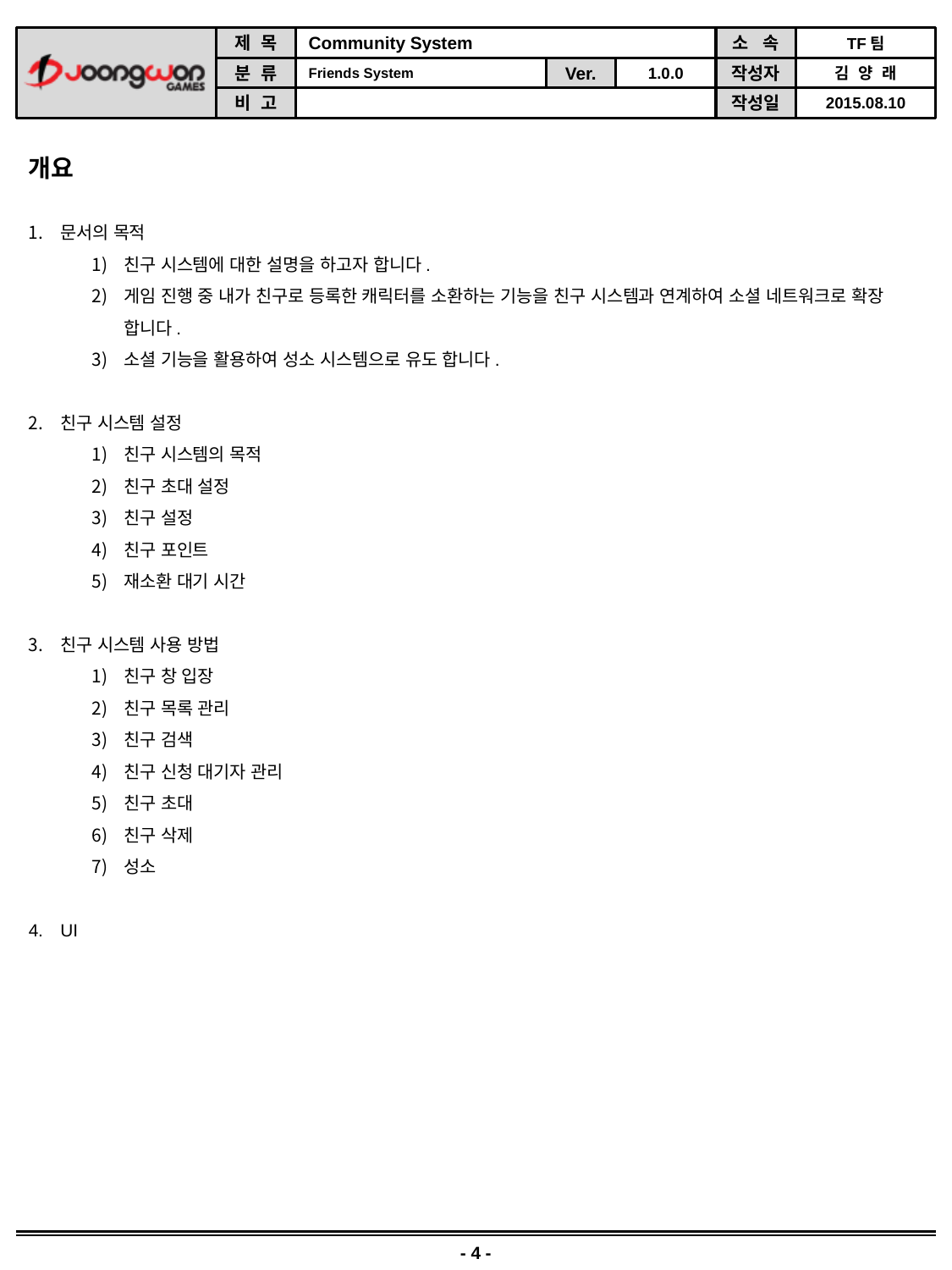

개요
문서의 목적
친구 시스템에 대한 설명을 하고자 합니다.
게임 진행 중 내가 친구로 등록한 캐릭터를 소환하는 기능을 친구 시스템과 연계하여 소셜 네트워크로 확장 합니다.
소셜 기능을 활용하여 성소 시스템으로 유도 합니다.

친구 시스템 설정
친구 시스템의 목적
친구 초대 설정
친구 설정
친구 포인트
재소환 대기 시간

친구 시스템 사용 방법
친구 창 입장
친구 목록 관리
친구 검색
친구 신청 대기자 관리
친구 초대
친구 삭제
성소

UI
- 4 -